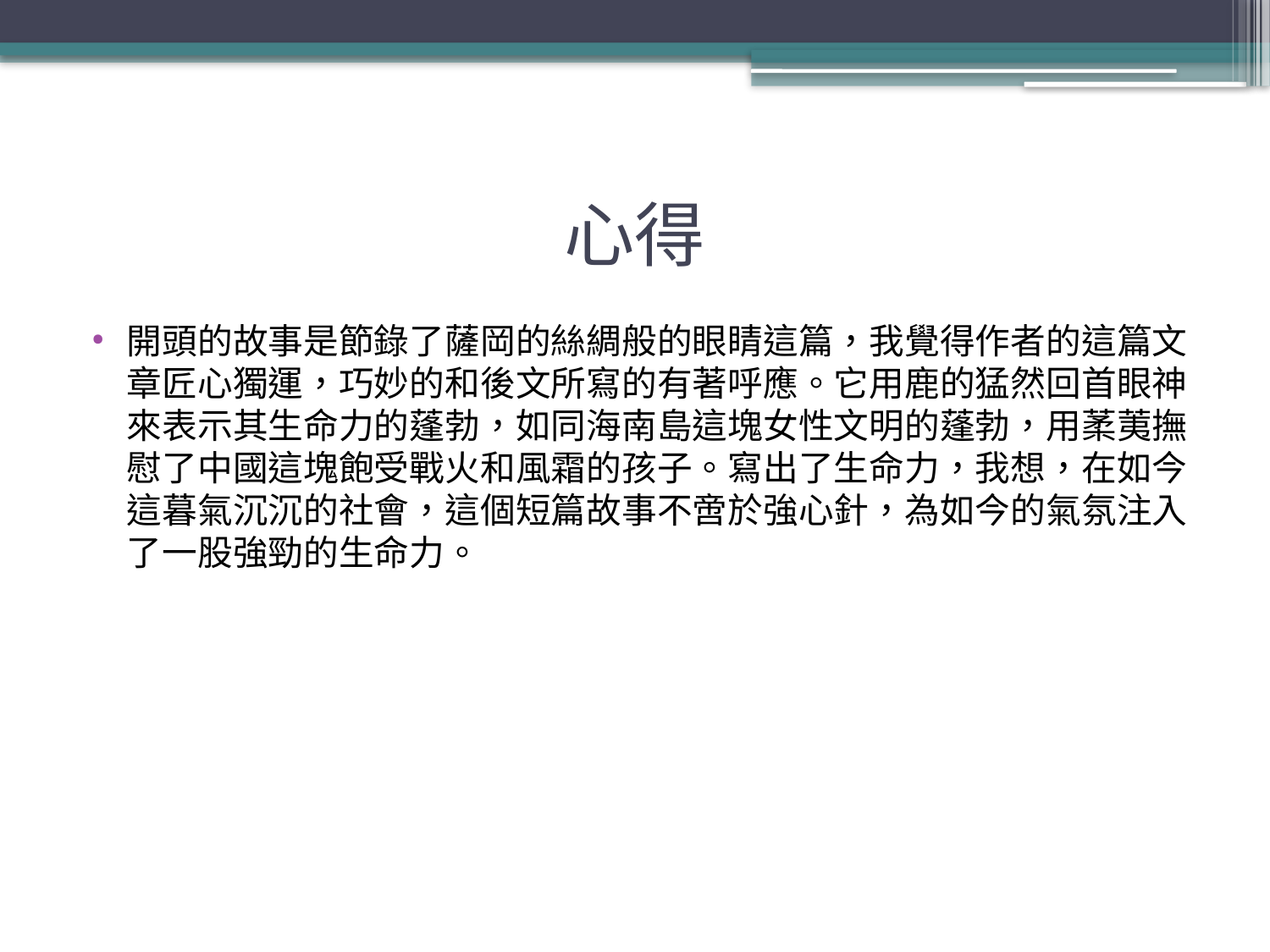

# 心得
開頭的故事是節錄了薩岡的絲綢般的眼睛這篇，我覺得作者的這篇文章匠心獨運，巧妙的和後文所寫的有著呼應。它用鹿的猛然回首眼神來表示其生命力的蓬勃，如同海南島這塊女性文明的蓬勃，用葇荑撫慰了中國這塊飽受戰火和風霜的孩子。寫出了生命力，我想，在如今這暮氣沉沉的社會，這個短篇故事不啻於強心針，為如今的氣氛注入了一股強勁的生命力。